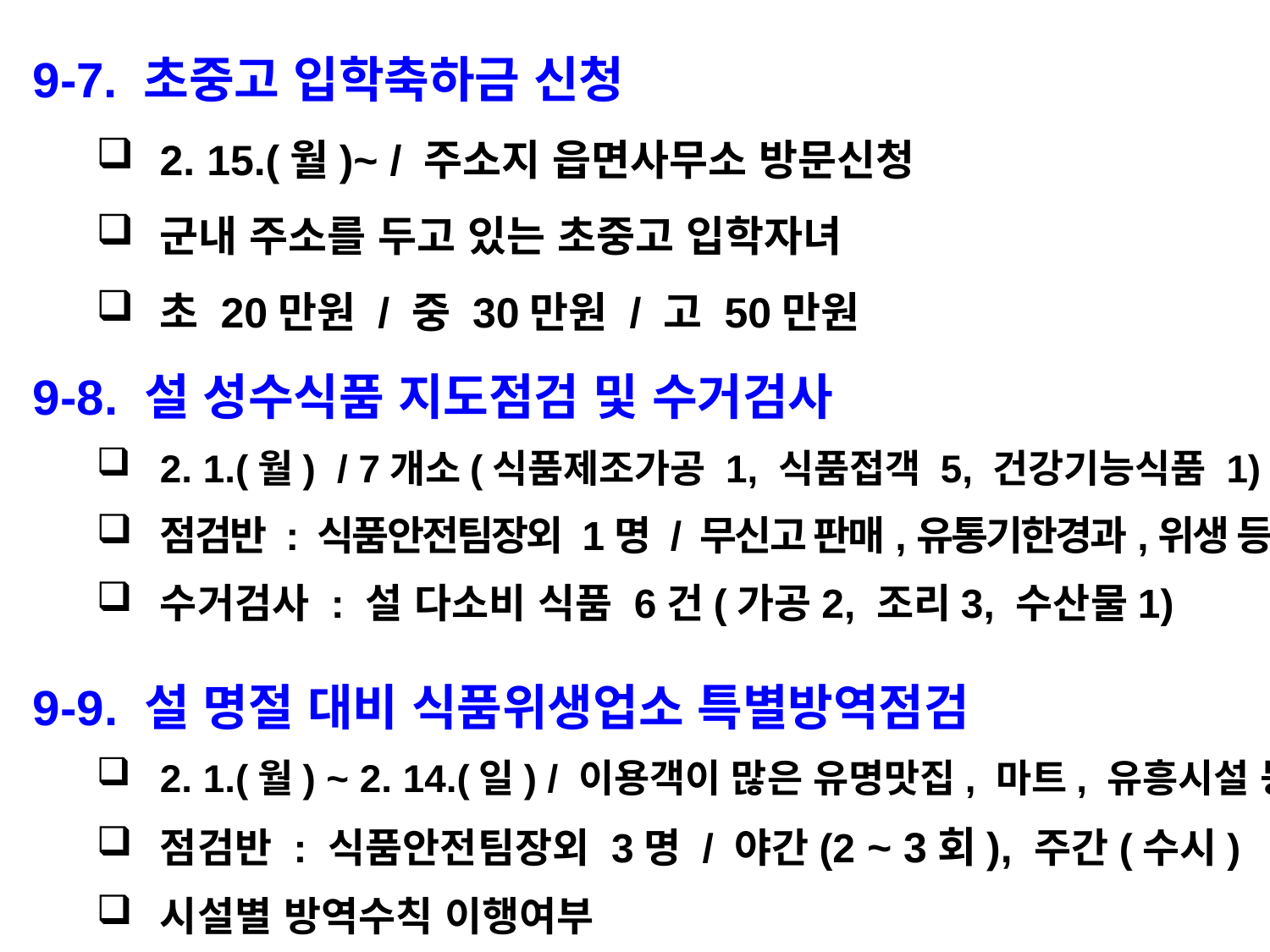

9-7. 초중고 입학축하금 신청
2. 15.(월)~ / 주소지 읍면사무소 방문신청
군내 주소를 두고 있는 초중고 입학자녀
초 20만원 / 중 30만원 / 고 50만원
9-8. 설 성수식품 지도점검 및 수거검사
2. 1.(월)  / 7개소(식품제조가공 1, 식품접객 5, 건강기능식품 1)
점검반 : 식품안전팀장외 1명 / 무신고 판매,유통기한경과,위생 등
수거검사 : 설 다소비 식품 6건(가공2, 조리3, 수산물1)
9-9. 설 명절 대비 식품위생업소 특별방역점검
2. 1.(월) ~ 2. 14.(일) / 이용객이 많은 유명맛집, 마트, 유흥시설 등
점검반 : 식품안전팀장외 3명 / 야간(2 ~ 3회), 주간(수시)
시설별 방역수칙 이행여부